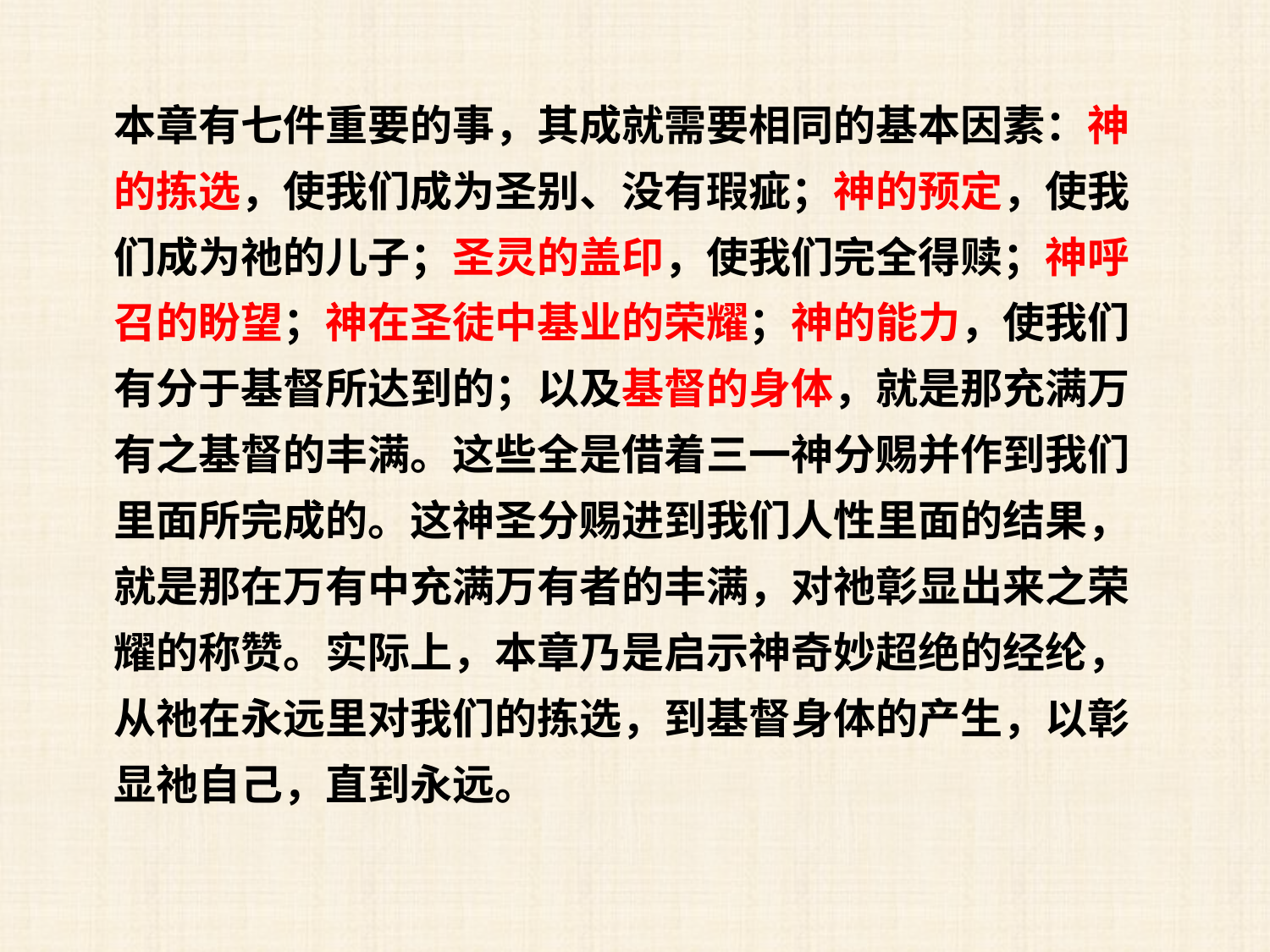

本章有七件重要的事，其成就需要相同的基本因素：神的拣选，使我们成为圣别、没有瑕疵；神的预定，使我们成为祂的儿子；圣灵的盖印，使我们完全得赎；神呼召的盼望；神在圣徒中基业的荣耀；神的能力，使我们有分于基督所达到的；以及基督的身体，就是那充满万有之基督的丰满。这些全是借着三一神分赐并作到我们里面所完成的。这神圣分赐进到我们人性里面的结果，就是那在万有中充满万有者的丰满，对祂彰显出来之荣耀的称赞。实际上，本章乃是启示神奇妙超绝的经纶，从祂在永远里对我们的拣选，到基督身体的产生，以彰显祂自己，直到永远。